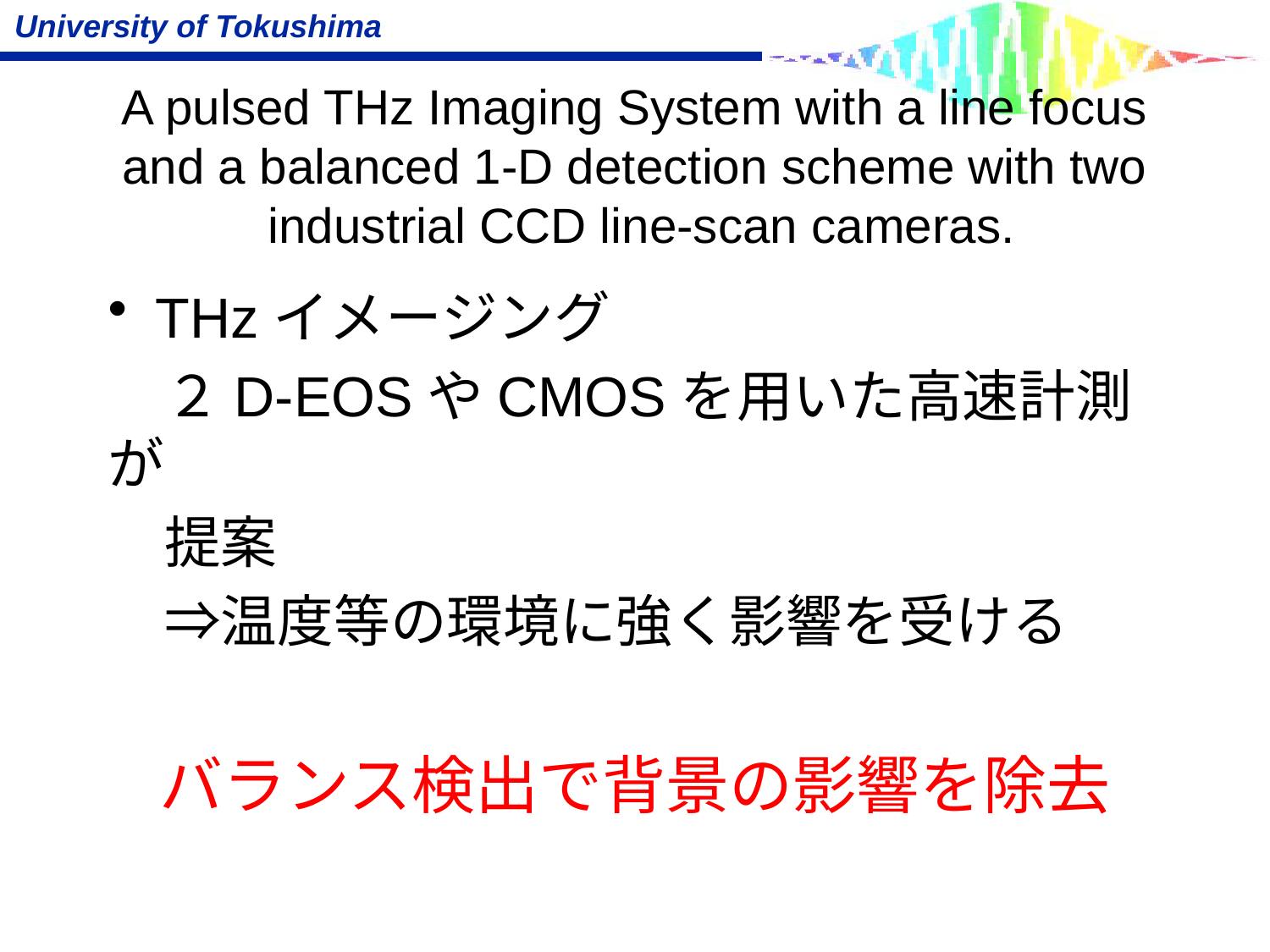

# A pulsed THz Imaging System with a line focus and a balanced 1-D detection scheme with two industrial CCD line-scan cameras.
THzイメージング
　２D-EOSやCMOSを用いた高速計測が
　提案
　⇒温度等の環境に強く影響を受ける

バランス検出で背景の影響を除去